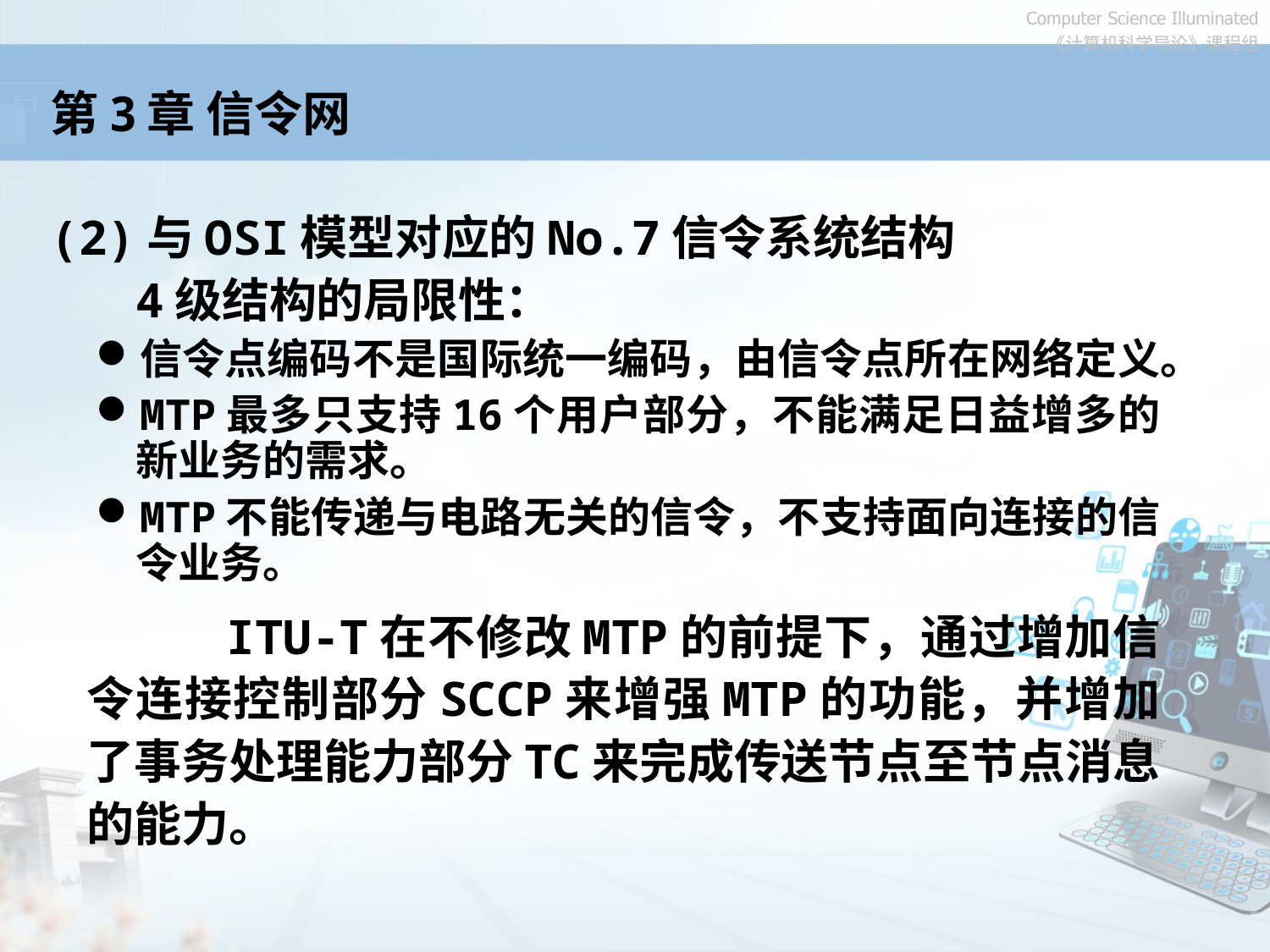

# 第3章 信令网
(2)与OSI模型对应的No.7信令系统结构
   4级结构的局限性：
信令点编码不是国际统一编码，由信令点所在网络定义。
MTP最多只支持16个用户部分，不能满足日益增多的新业务的需求。
MTP不能传递与电路无关的信令，不支持面向连接的信令业务。
      ITU-T在不修改MTP的前提下，通过增加信令连接控制部分SCCP来增强MTP的功能，并增加了事务处理能力部分TC来完成传送节点至节点消息的能力。